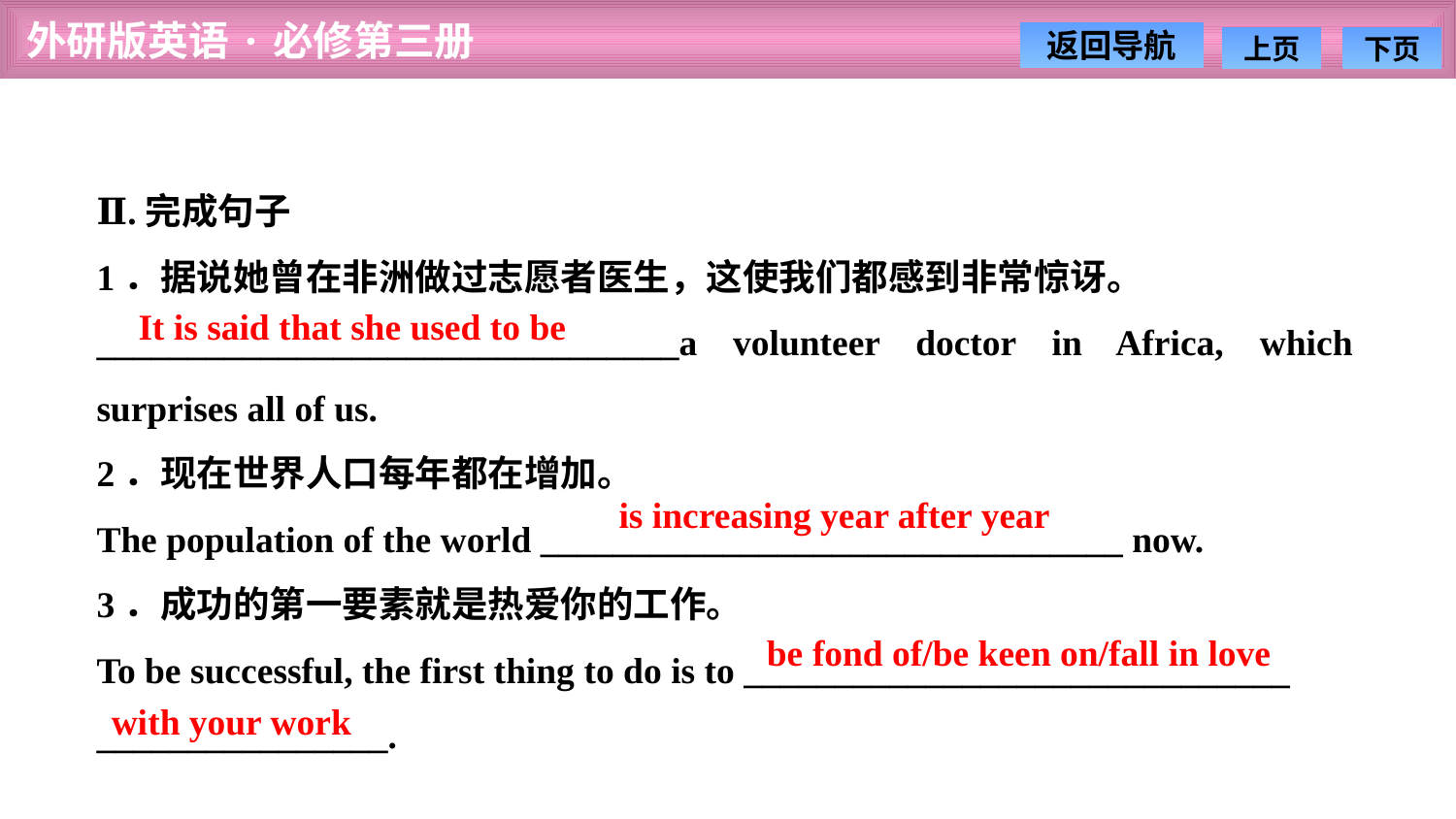

Ⅱ.完成句子
1．据说她曾在非洲做过志愿者医生，这使我们都感到非常惊讶。
________________________________a volunteer doctor in Africa, which surprises all of us.
2．现在世界人口每年都在增加。
The population of the world ________________________________ now.
3．成功的第一要素就是热爱你的工作。
To be successful, the first thing to do is to ______________________________
________________.
It is said that she used to be
is increasing year after year
be fond of/be keen on/fall in love
with your work